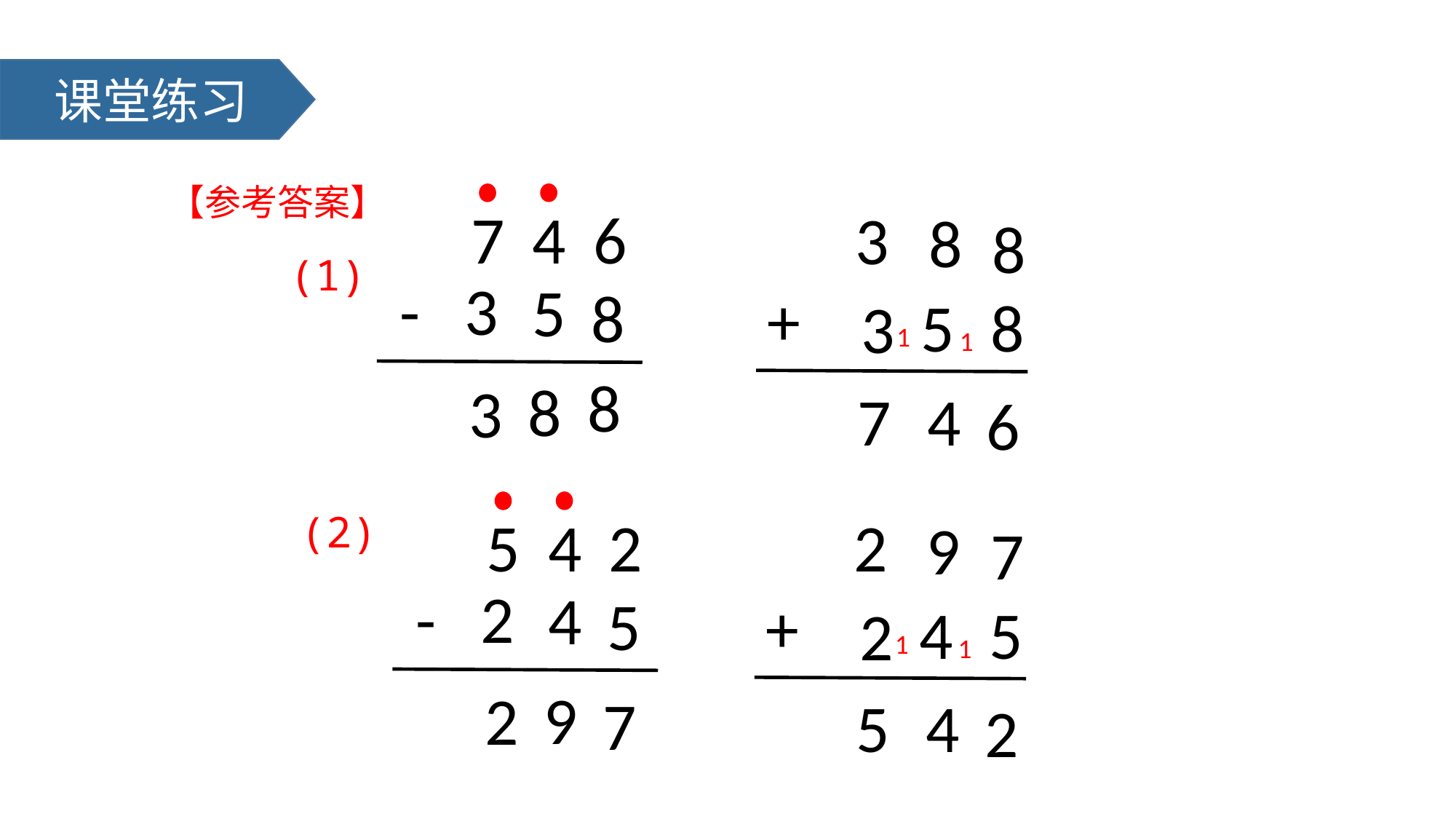

课堂练习
【参考答案】

7
4
6
3
5
8
-
8
8
3
3
8
8
+
5
8
3
1
1
7
4
6
 (1)

5
4
2
2
4
5
-
9
2
7
 (2)
2
9
7
+
4
5
2
1
1
5
4
2